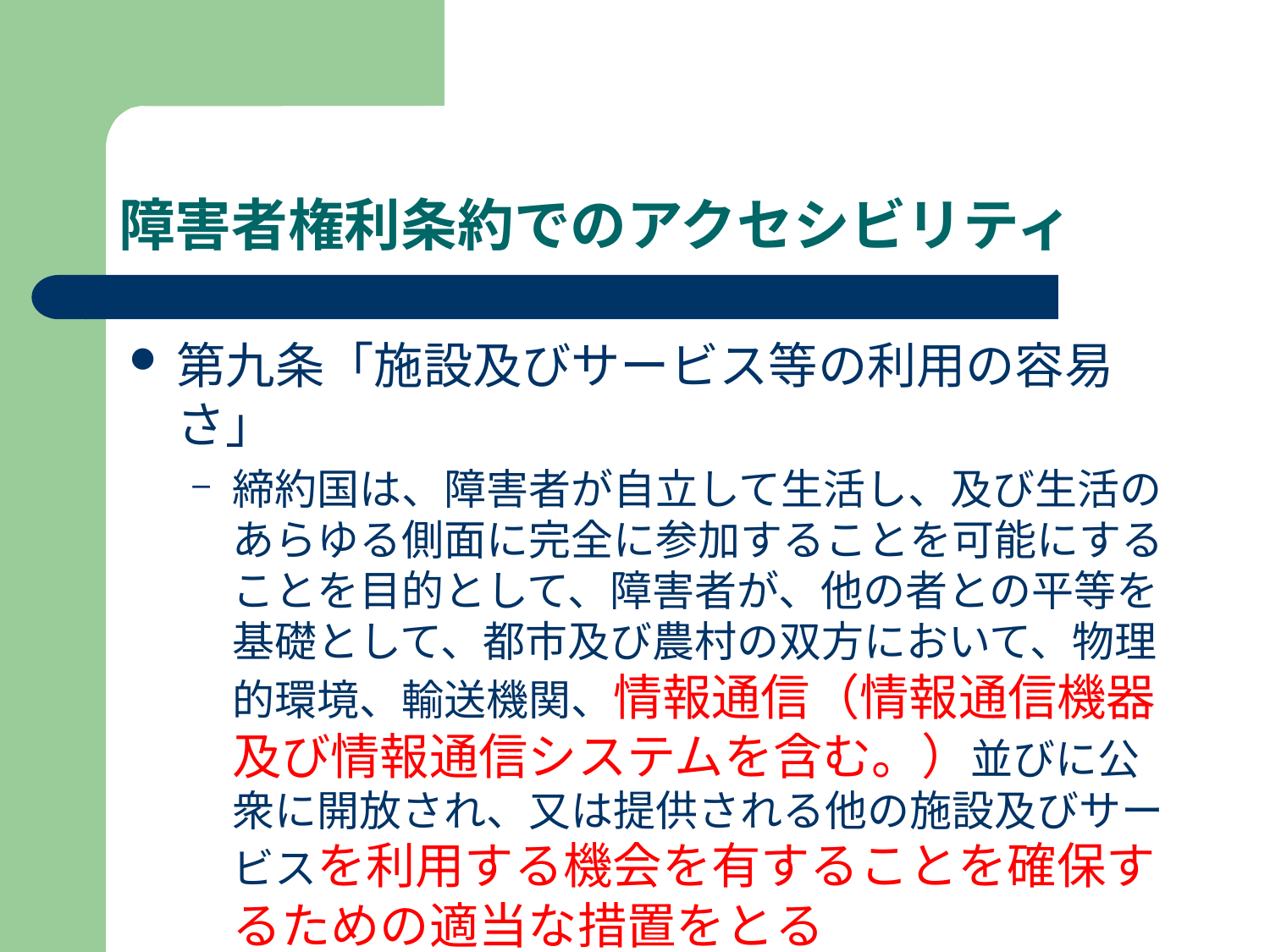

# 障害者権利条約でのアクセシビリティ
第九条「施設及びサービス等の利用の容易さ」
締約国は、障害者が自立して生活し、及び生活のあらゆる側面に完全に参加することを可能にすることを目的として、障害者が、他の者との平等を基礎として、都市及び農村の双方において、物理的環境、輸送機関、情報通信（情報通信機器及び情報通信システムを含む。）並びに公衆に開放され、又は提供される他の施設及びサービスを利用する機会を有することを確保するための適当な措置をとる